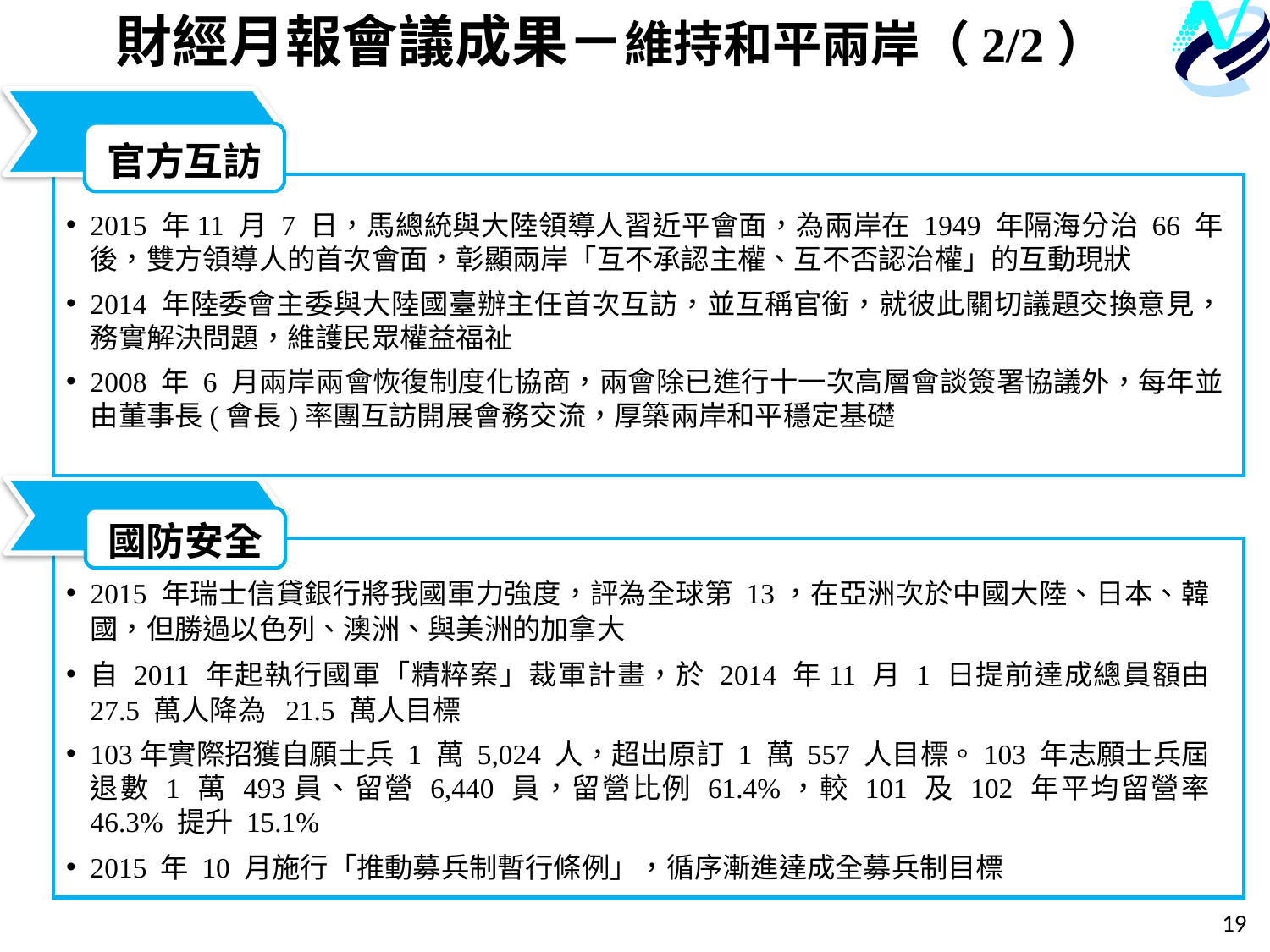

財經月報會議成果－維持和平兩岸（2/2）

官方互訪

2015 年11 月 7 日，馬總統與大陸領導人習近平會面，為兩岸在 1949 年隔海分治 66 年後，雙方領導人的首次會面，彰顯兩岸「互不承認主權、互不否認治權」的互動現狀
2014 年陸委會主委與大陸國臺辦主任首次互訪，並互稱官銜，就彼此關切議題交換意見，務實解決問題，維護民眾權益福祉
2008 年 6 月兩岸兩會恢復制度化協商，兩會除已進行十一次高層會談簽署協議外，每年並由董事長(會長)率團互訪開展會務交流，厚築兩岸和平穩定基礎

國防安全

2015 年瑞士信貸銀行將我國軍力強度，評為全球第 13，在亞洲次於中國大陸、日本、韓國，但勝過以色列、澳洲、與美洲的加拿大
自 2011 年起執行國軍「精粹案」裁軍計畫，於 2014 年11 月 1 日提前達成總員額由 27.5 萬人降為  21.5 萬人目標
103年實際招獲自願士兵 1 萬 5,024 人，超出原訂 1 萬 557 人目標。103 年志願士兵屆退數 1 萬 493員、留營 6,440 員，留營比例 61.4%，較 101 及 102 年平均留營率 46.3% 提升 15.1%
2015 年 10 月施行「推動募兵制暫行條例」，循序漸進達成全募兵制目標